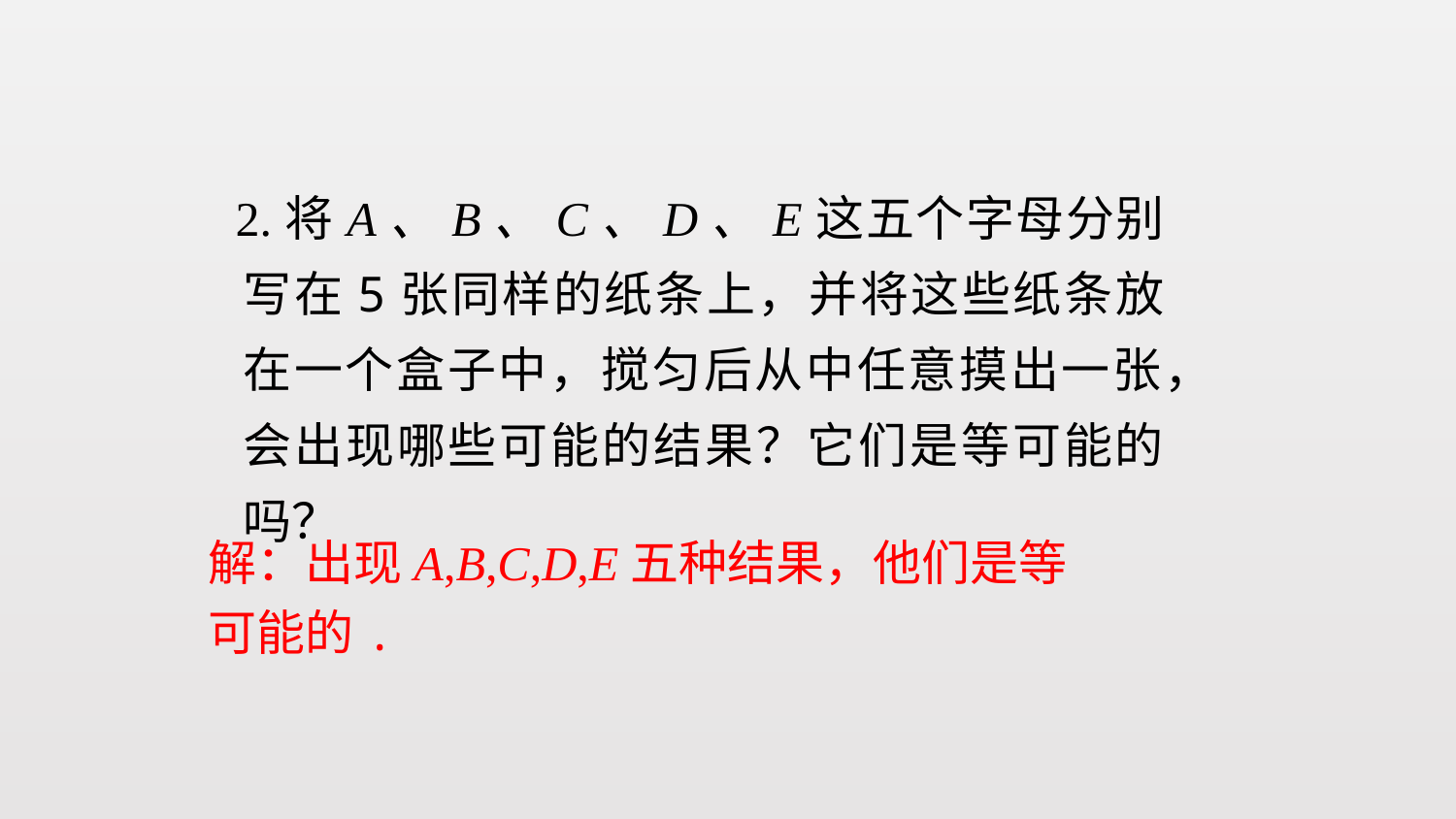

2.将A、B、C、D、E这五个字母分别写在5张同样的纸条上，并将这些纸条放在一个盒子中，搅匀后从中任意摸出一张，会出现哪些可能的结果？它们是等可能的吗？
解：出现A,B,C,D,E五种结果，他们是等
可能的.